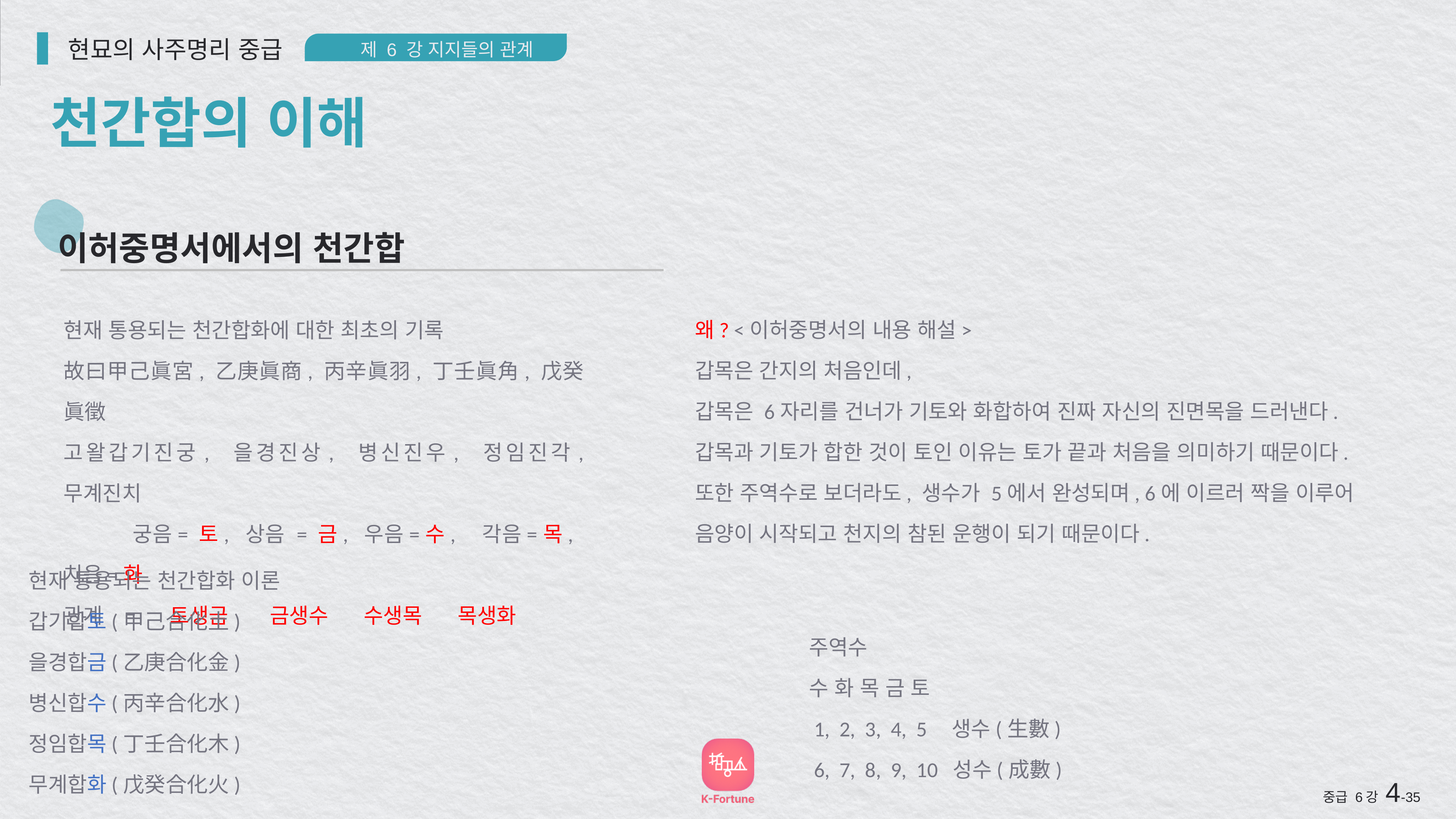

현묘의 사주명리 중급

제 6 강 지지들의 관계
천간합의 이해

이허중명서에서의 천간합

왜? <이허중명서의 내용 해설>
갑목은 간지의 처음인데,
갑목은 6자리를 건너가 기토와 화합하여 진짜 자신의 진면목을 드러낸다.
갑목과 기토가 합한 것이 토인 이유는 토가 끝과 처음을 의미하기 때문이다.
또한 주역수로 보더라도, 생수가 5에서 완성되며, 6에 이르러 짝을 이루어
음양이 시작되고 천지의 참된 운행이 되기 때문이다.
현재 통용되는 천간합화에 대한 최초의 기록
故曰甲己眞宮, 乙庚眞商, 丙辛眞羽, 丁壬眞角, 戊癸眞徵
고왈갑기진궁,  을경진상,  병신진우,  정임진각, 무계진치
          궁음= 토,  상음 = 금,  우음=수,    각음=목,   치음=화
관계   =      토생금       금생수      수생목      목생화
현재 통용되는 천간합화 이론
갑기합토(甲己合化土)
을경합금(乙庚合化金)
병신합수(丙辛合化水)
정임합목(丁壬合化木)
무계합화(戊癸合化火)
주역수
수 화 목 금 토
 1,  2,  3,  4,  5    생수(生數)
 6,  7,  8,  9,  10  성수(成數)